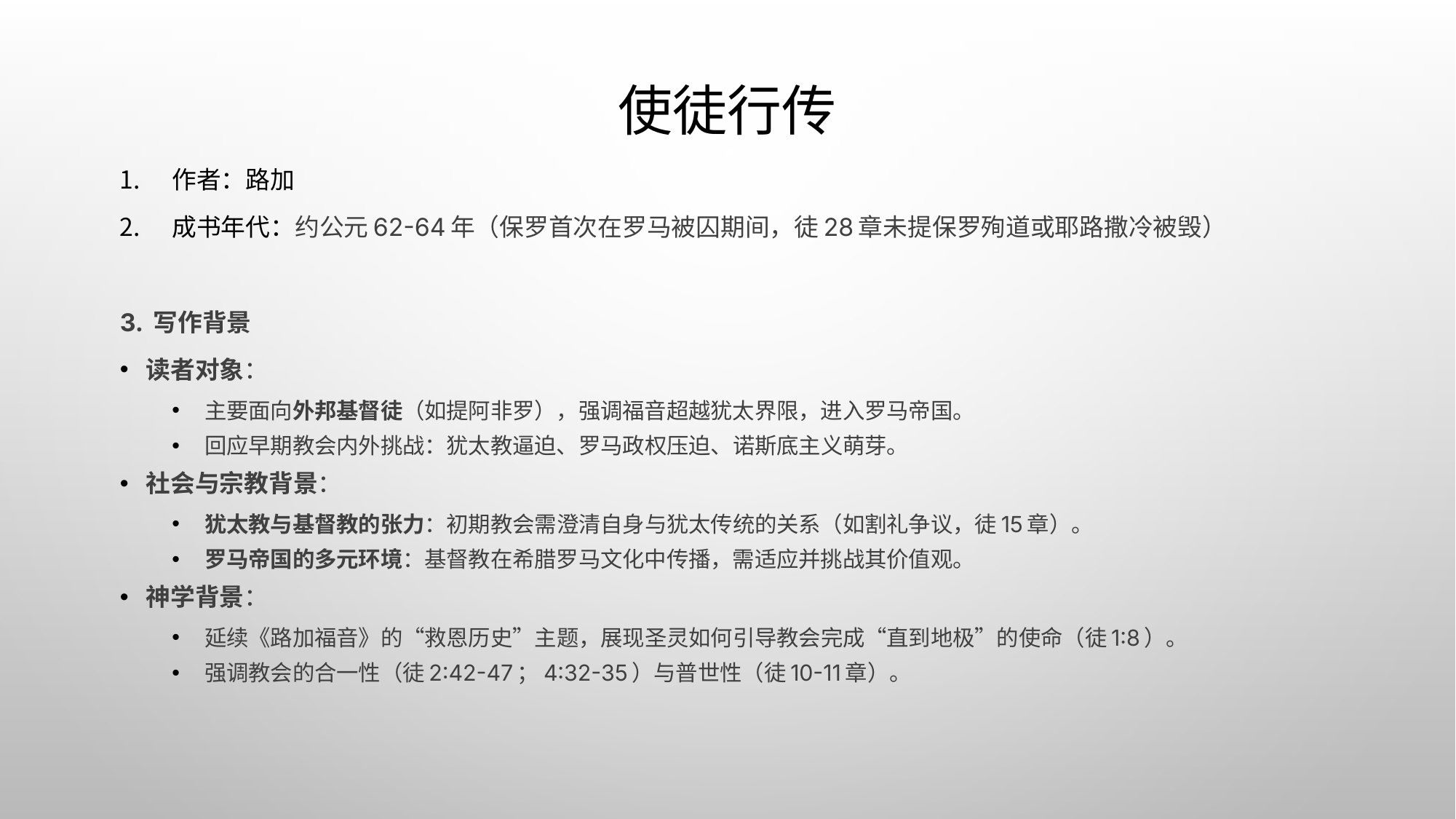

# 使徒行传
作者：路加
成书年代：约公元62-64年（保罗首次在罗马被囚期间，徒28章未提保罗殉道或耶路撒冷被毁）

3. 写作背景
读者对象：
主要面向外邦基督徒（如提阿非罗），强调福音超越犹太界限，进入罗马帝国。
回应早期教会内外挑战：犹太教逼迫、罗马政权压迫、诺斯底主义萌芽。
社会与宗教背景：
犹太教与基督教的张力：初期教会需澄清自身与犹太传统的关系（如割礼争议，徒15章）。
罗马帝国的多元环境：基督教在希腊罗马文化中传播，需适应并挑战其价值观。
神学背景：
延续《路加福音》的“救恩历史”主题，展现圣灵如何引导教会完成“直到地极”的使命（徒1:8）。
强调教会的合一性（徒2:42-47；4:32-35）与普世性（徒10-11章）。